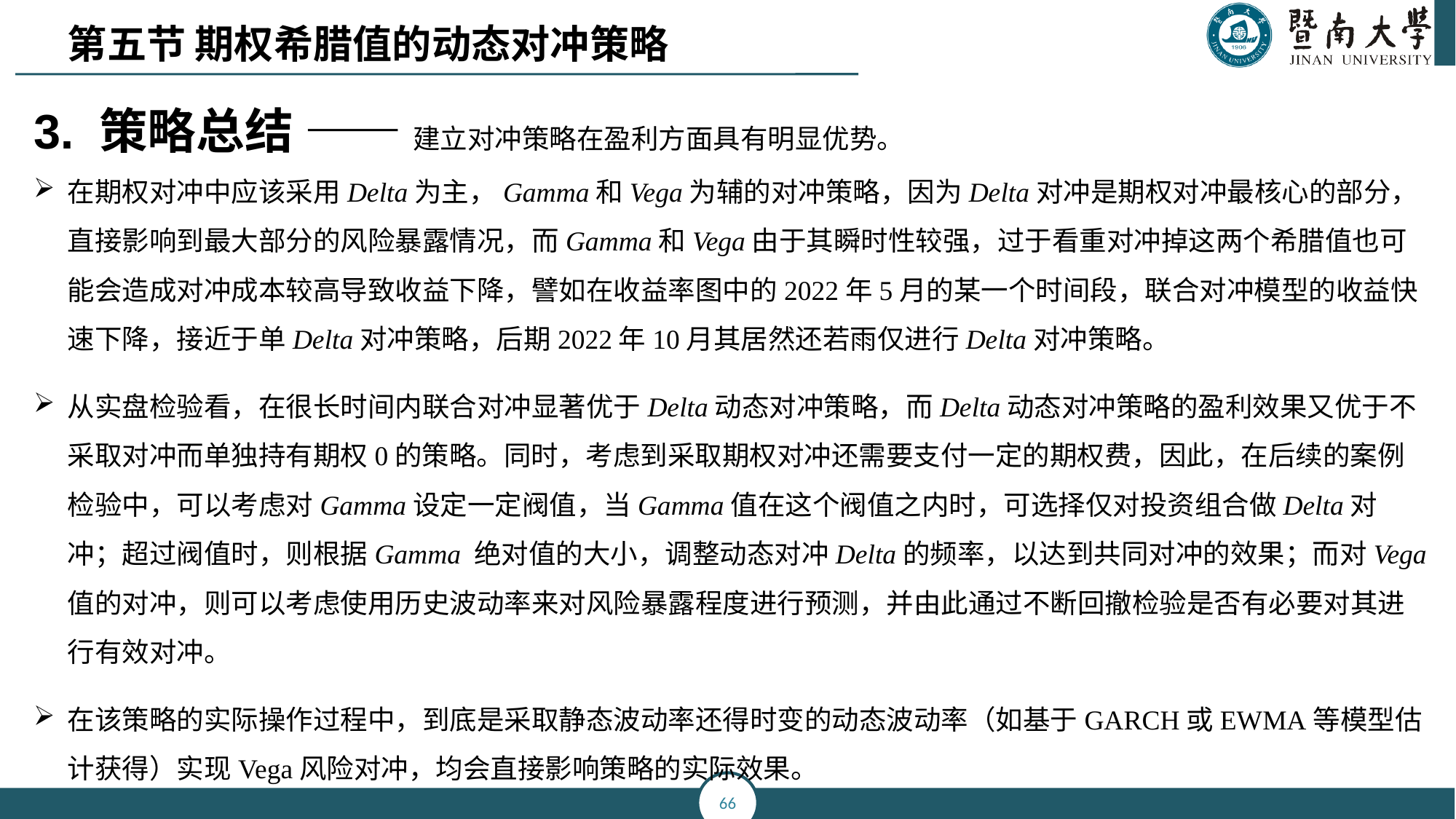

第五节 期权希腊值的动态对冲策略
3. 策略总结 —— 建立对冲策略在盈利方面具有明显优势。
在期权对冲中应该采用Delta为主，Gamma和Vega为辅的对冲策略，因为Delta对冲是期权对冲最核心的部分，直接影响到最大部分的风险暴露情况，而Gamma和Vega由于其瞬时性较强，过于看重对冲掉这两个希腊值也可能会造成对冲成本较高导致收益下降，譬如在收益率图中的2022年5月的某一个时间段，联合对冲模型的收益快速下降，接近于单Delta对冲策略，后期2022年10月其居然还若雨仅进行Delta对冲策略。
从实盘检验看，在很长时间内联合对冲显著优于Delta动态对冲策略，而Delta动态对冲策略的盈利效果又优于不采取对冲而单独持有期权0的策略。同时，考虑到采取期权对冲还需要支付一定的期权费，因此，在后续的案例检验中，可以考虑对Gamma设定一定阀值，当Gamma值在这个阀值之内时，可选择仅对投资组合做Delta对冲；超过阀值时，则根据Gamma 绝对值的大小，调整动态对冲Delta的频率，以达到共同对冲的效果；而对Vega值的对冲，则可以考虑使用历史波动率来对风险暴露程度进行预测，并由此通过不断回撤检验是否有必要对其进行有效对冲。
在该策略的实际操作过程中，到底是采取静态波动率还得时变的动态波动率（如基于GARCH或EWMA等模型估计获得）实现Vega风险对冲，均会直接影响策略的实际效果。